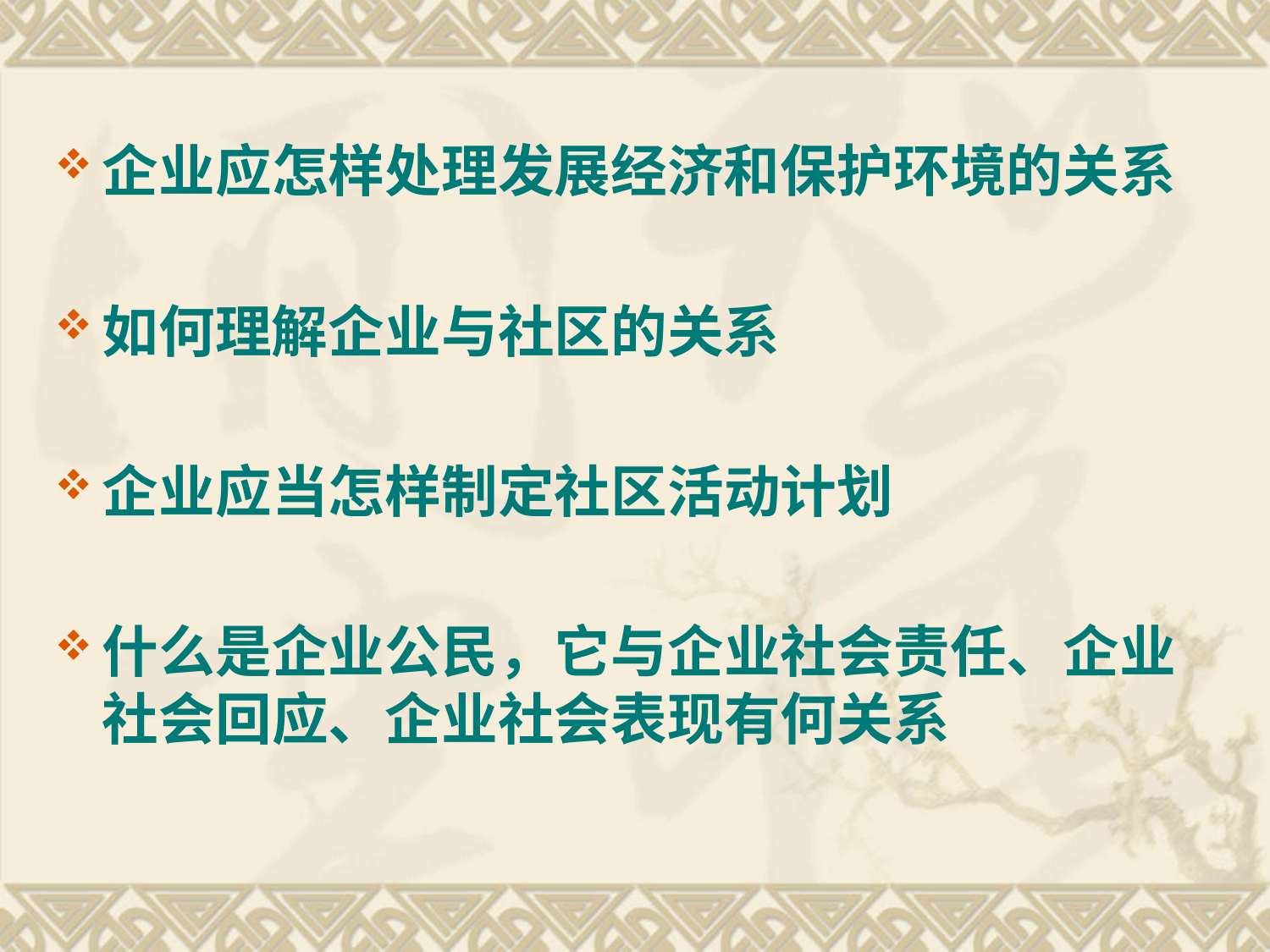

企业应怎样处理发展经济和保护环境的关系

如何理解企业与社区的关系

企业应当怎样制定社区活动计划

什么是企业公民，它与企业社会责任、企业社会回应、企业社会表现有何关系